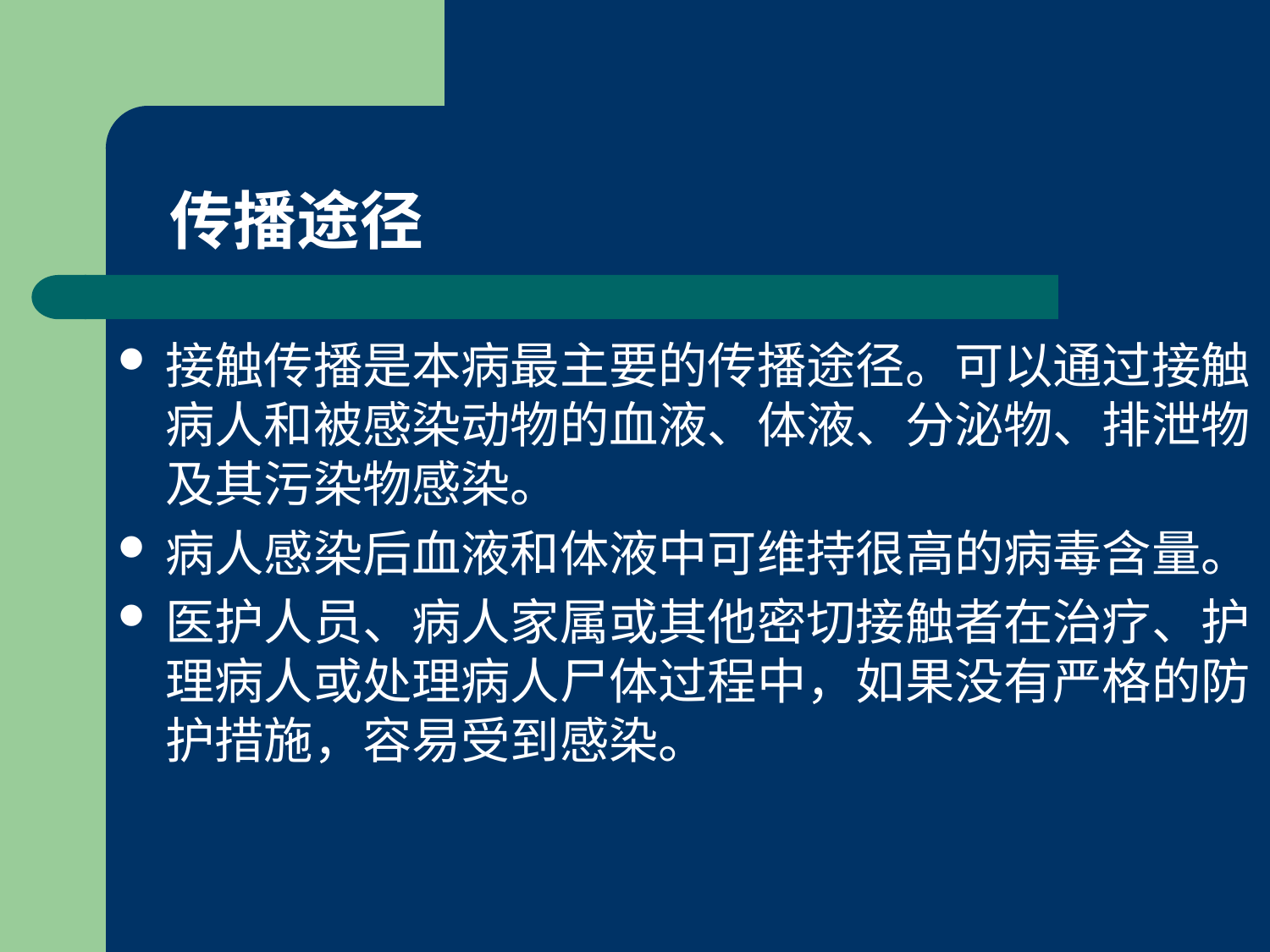

# 传播途径
接触传播是本病最主要的传播途径。可以通过接触病人和被感染动物的血液、体液、分泌物、排泄物及其污染物感染。
病人感染后血液和体液中可维持很高的病毒含量。
医护人员、病人家属或其他密切接触者在治疗、护理病人或处理病人尸体过程中，如果没有严格的防护措施，容易受到感染。